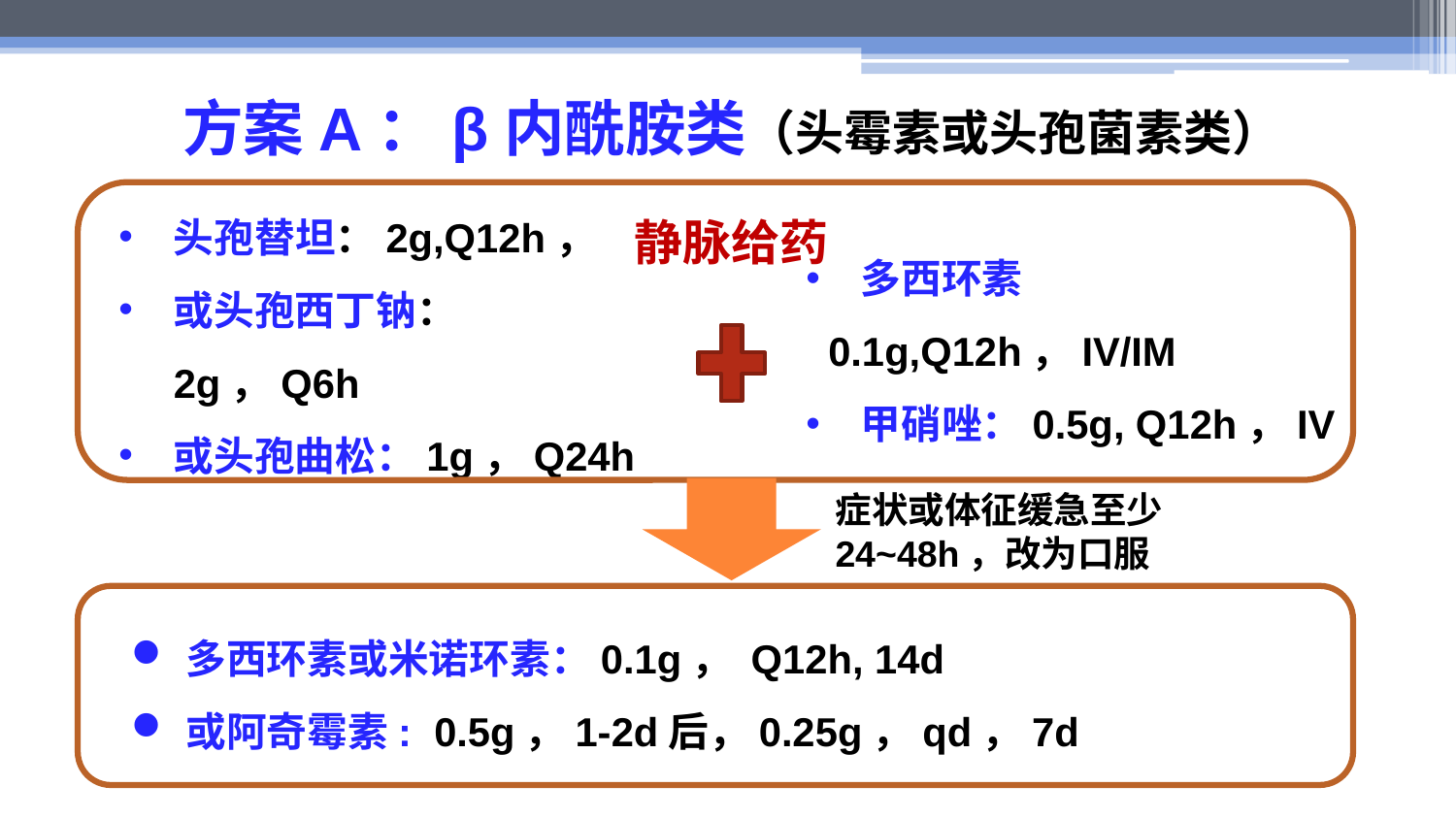

# 方案A：β内酰胺类（头霉素或头孢菌素类）

静脉给药
头孢替坦：2g,Q12h，
或头孢西丁钠：2g，Q6h
或头孢曲松：1g，Q24h
多西环素
  0.1g,Q12h，IV/IM
甲硝唑：0.5g, Q12h，IV

症状或体征缓急至少24~48h，改为口服

多西环素或米诺环素：0.1g， Q12h, 14d
或阿奇霉素:  0.5g，1-2d后，0.25g，qd，7d